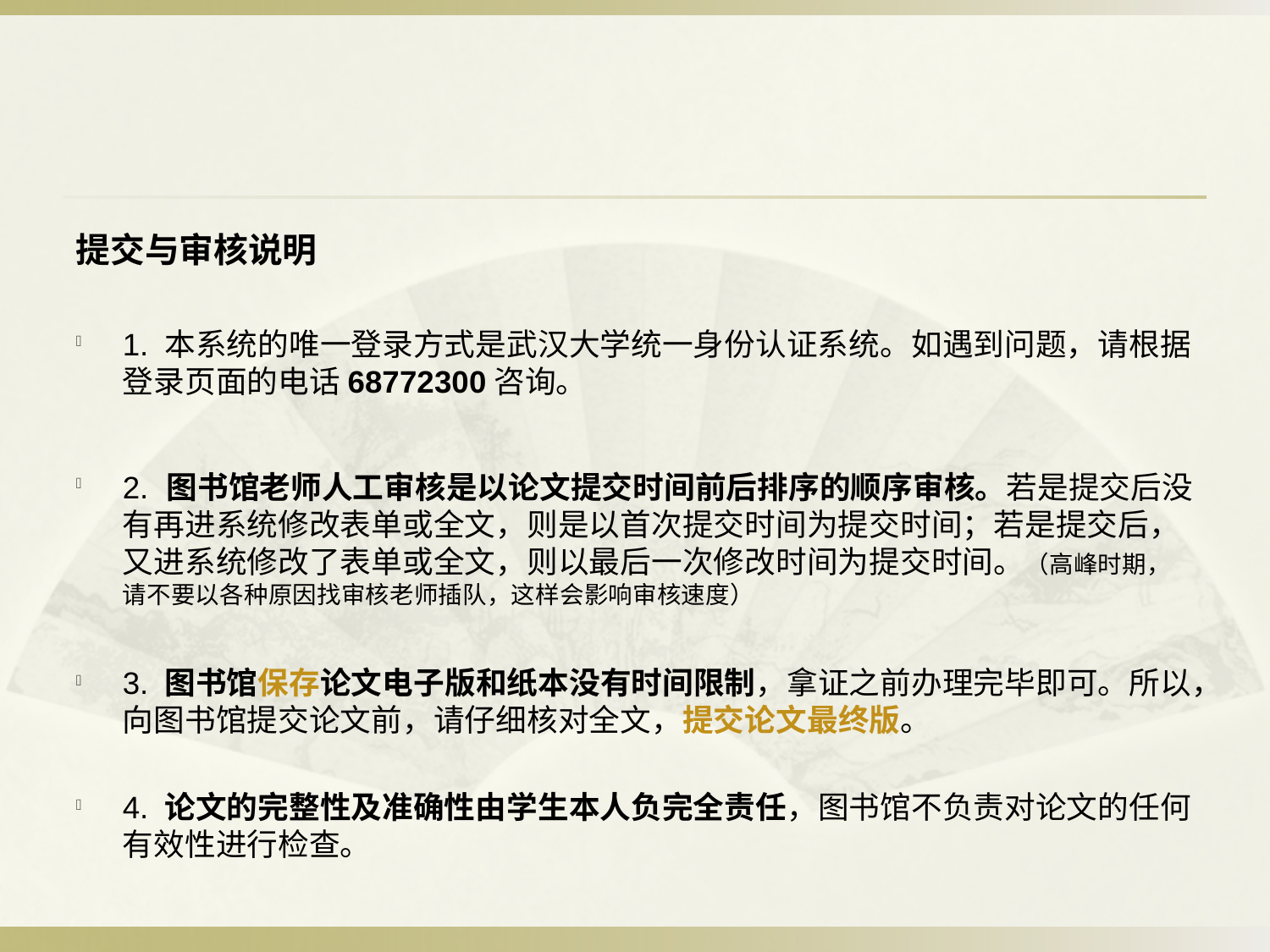

提交与审核说明

1. 本系统的唯一登录方式是武汉大学统一身份认证系统。如遇到问题，请根据登录页面的电话68772300咨询。

2. 图书馆老师人工审核是以论文提交时间前后排序的顺序审核。若是提交后没有再进系统修改表单或全文，则是以首次提交时间为提交时间；若是提交后，又进系统修改了表单或全文，则以最后一次修改时间为提交时间。（高峰时期，请不要以各种原因找审核老师插队，这样会影响审核速度）

3. 图书馆保存论文电子版和纸本没有时间限制，拿证之前办理完毕即可。所以，向图书馆提交论文前，请仔细核对全文，提交论文最终版。

4. 论文的完整性及准确性由学生本人负完全责任，图书馆不负责对论文的任何有效性进行检查。